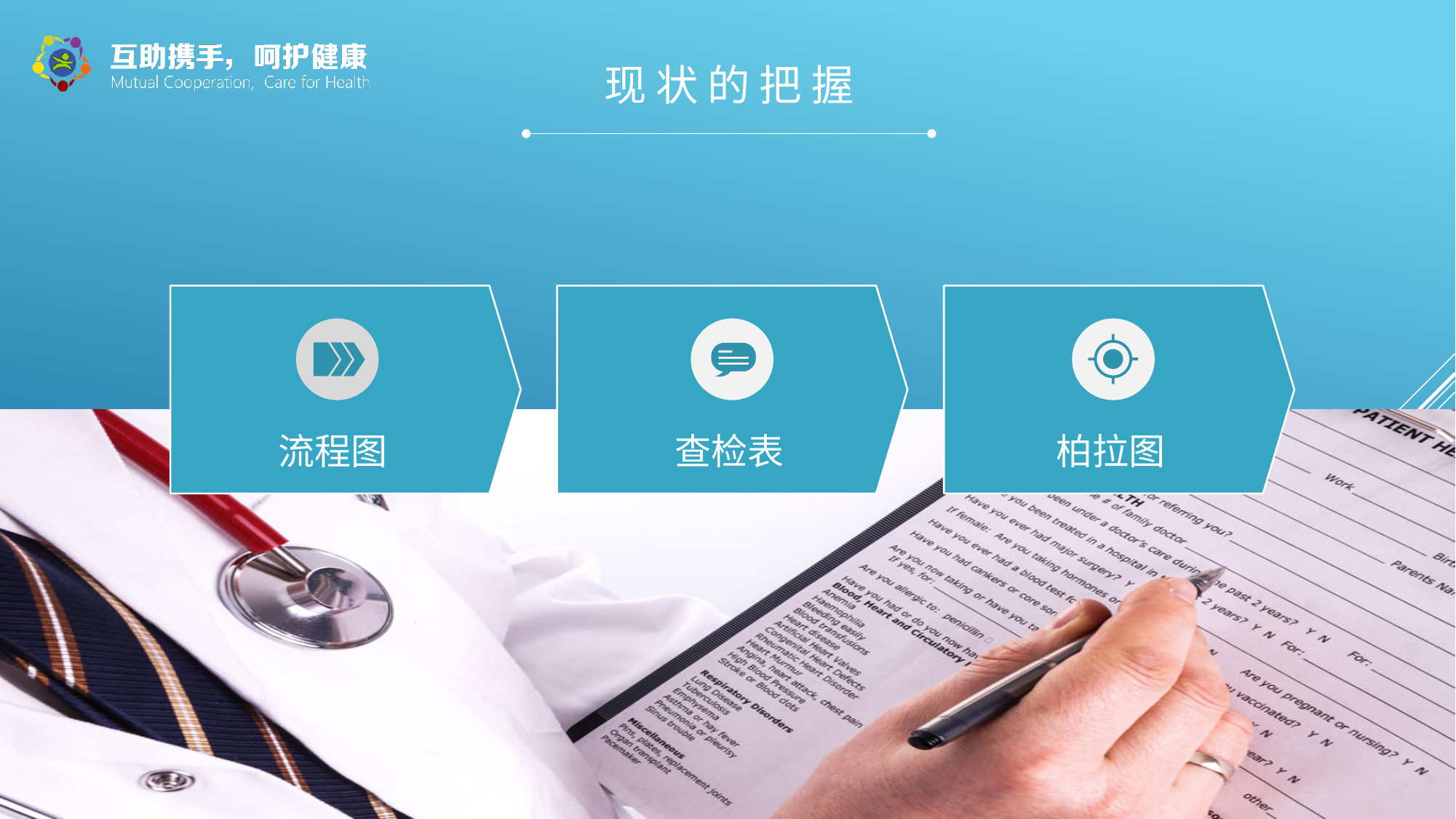

现 状 的 把 握

流程图
查检表
柏拉图
.